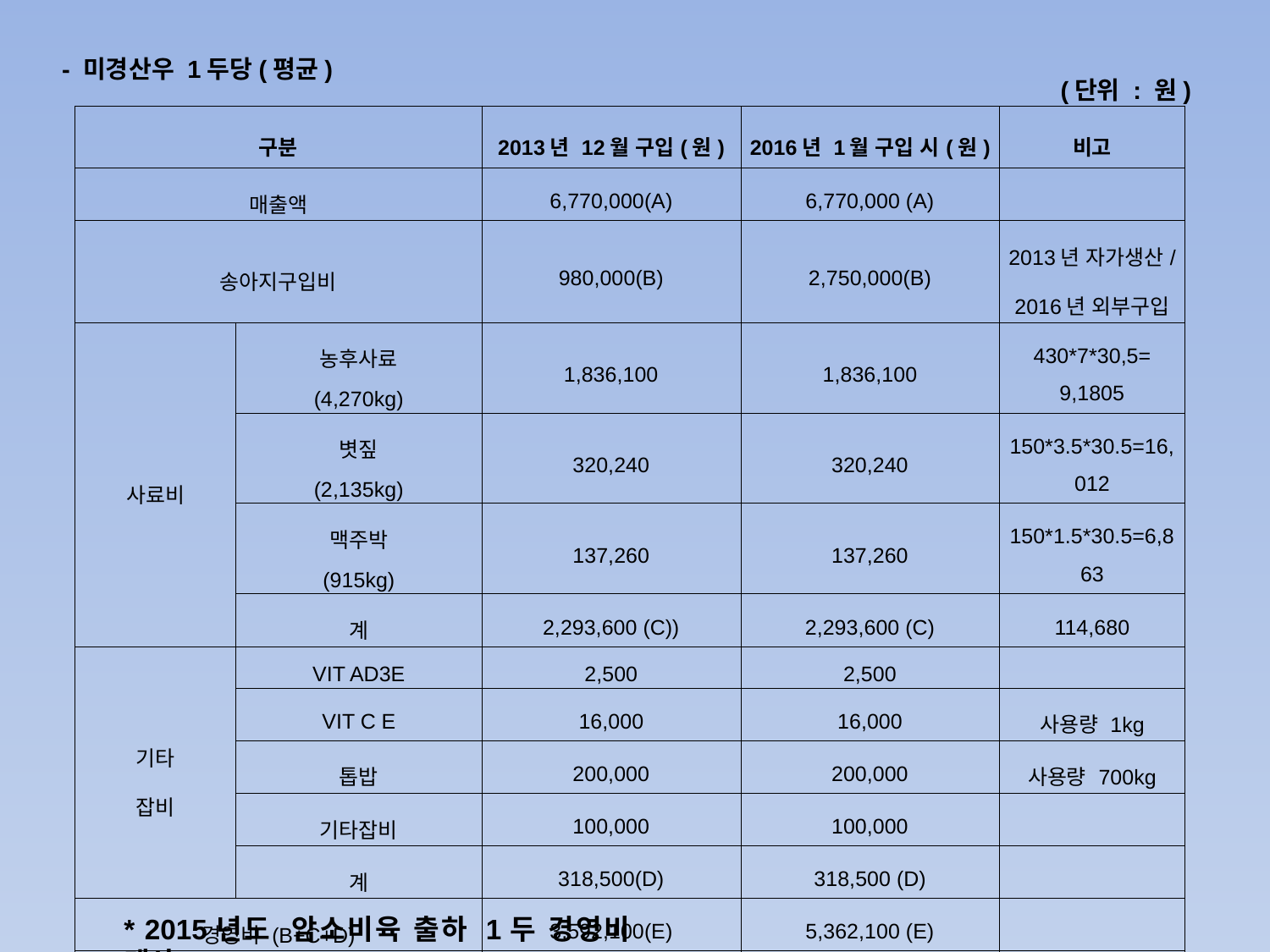

- 미경산우 1두당(평균)
(단위 : 원)
| 구분 |  | 2013년 12월 구입(원) | 2016년 1월 구입 시(원) | 비고 |
| --- | --- | --- | --- | --- |
| 매출액 |  | 6,770,000(A) | 6,770,000 (A) |  |
| 송아지구입비 |  | 980,000(B) | 2,750,000(B) | 2013년 자가생산/ 2016년 외부구입 |
| 사료비 | 농후사료 (4,270kg) | 1,836,100 | 1,836,100 | 430\*7\*30,5= 9,1805 |
|  | 볏짚 (2,135kg) | 320,240 | 320,240 | 150\*3.5\*30.5=16,012 |
|  | 맥주박 (915kg) | 137,260 | 137,260 | 150\*1.5\*30.5=6,863 |
|  | 계 | 2,293,600 (C)) | 2,293,600 (C) | 114,680 |
| 기타 잡비 | VIT AD3E | 2,500 | 2,500 |  |
|  | VIT C E | 16,000 | 16,000 | 사용량 1kg |
|  | 톱밥 | 200,000 | 200,000 | 사용량 700kg |
|  | 기타잡비 | 100,000 | 100,000 |  |
|  | 계 | 318,500(D) | 318,500 (D) |  |
| 경영비 (B+C+D) |  | 3,592,100(E) | 5,362,100 (E) |  |
| 소득 (A-E) |  | 3,177,900 | 1,407,900 |  |
* 2015년도  암소비육 출하 1두 경영비 계산